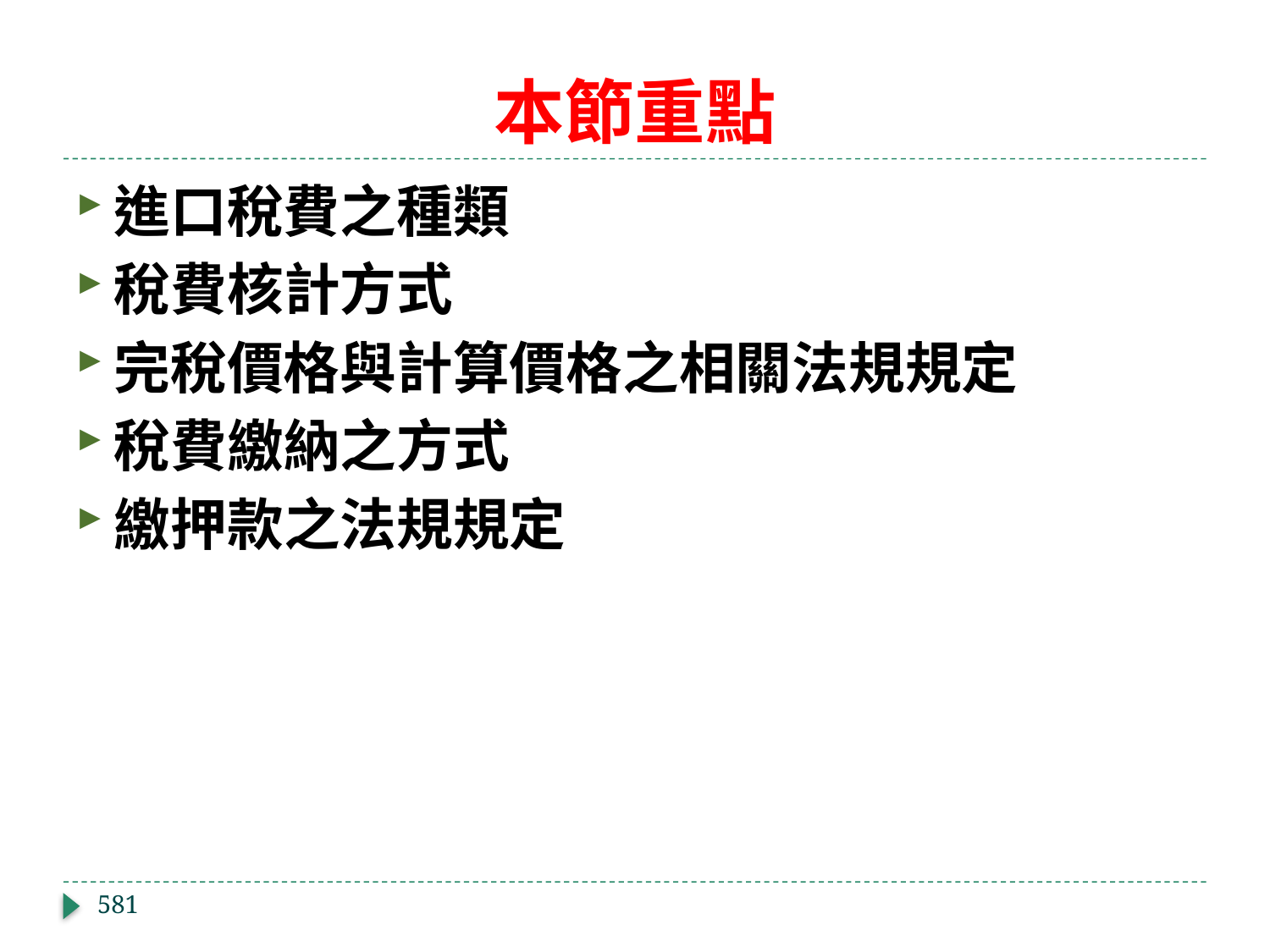

# 本節重點
進口稅費之種類
稅費核計方式
完稅價格與計算價格之相關法規規定
稅費繳納之方式
繳押款之法規規定
581